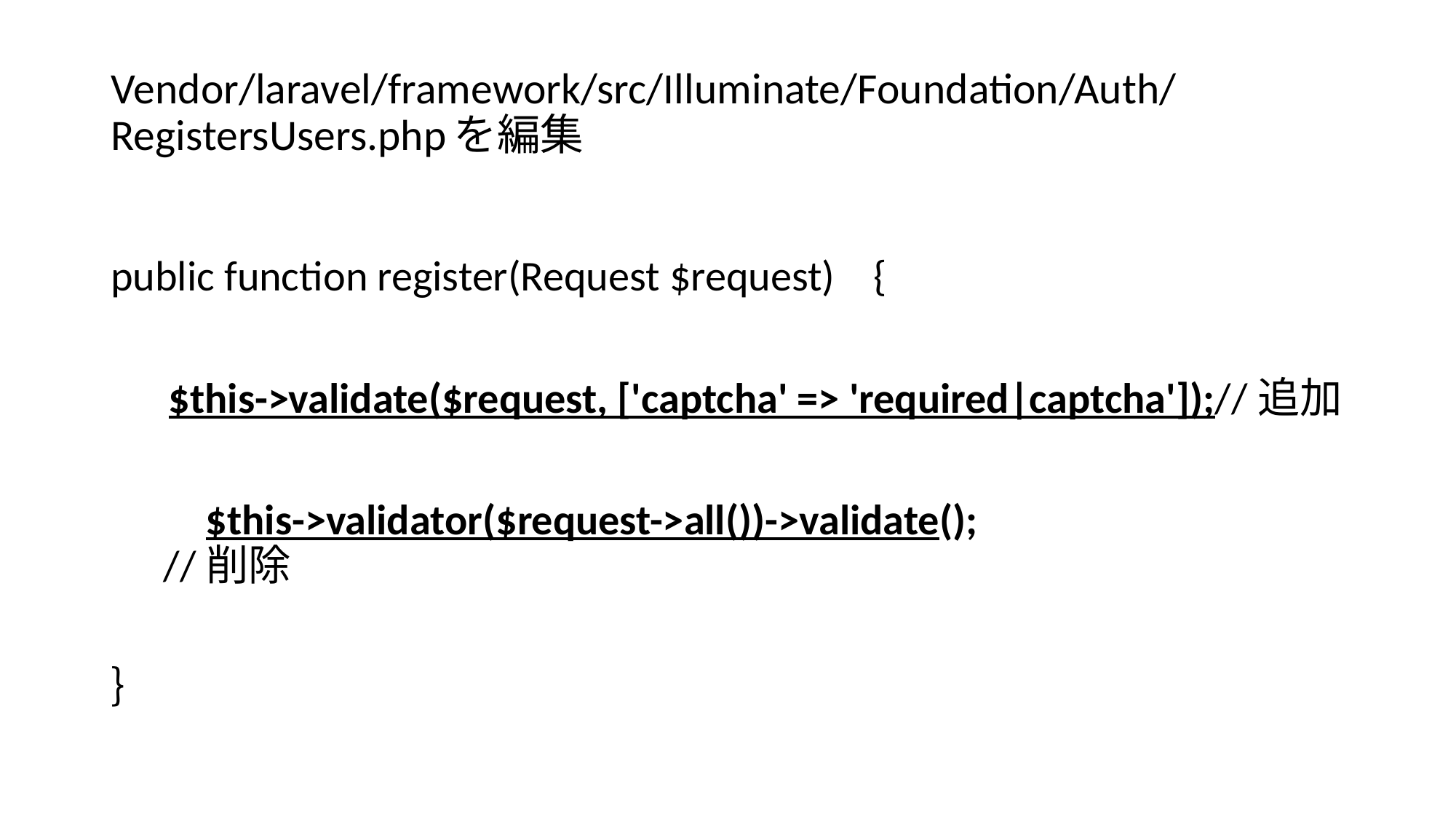

# Vendor/laravel/framework/src/Illuminate/Foundation/Auth/RegistersUsers.phpを編集
public function register(Request $request)    {

      $this->validate($request, ['captcha' => 'required|captcha']);//追加

　　$this->validator($request->all())->validate(); 　　　　　　　　　//削除

｝